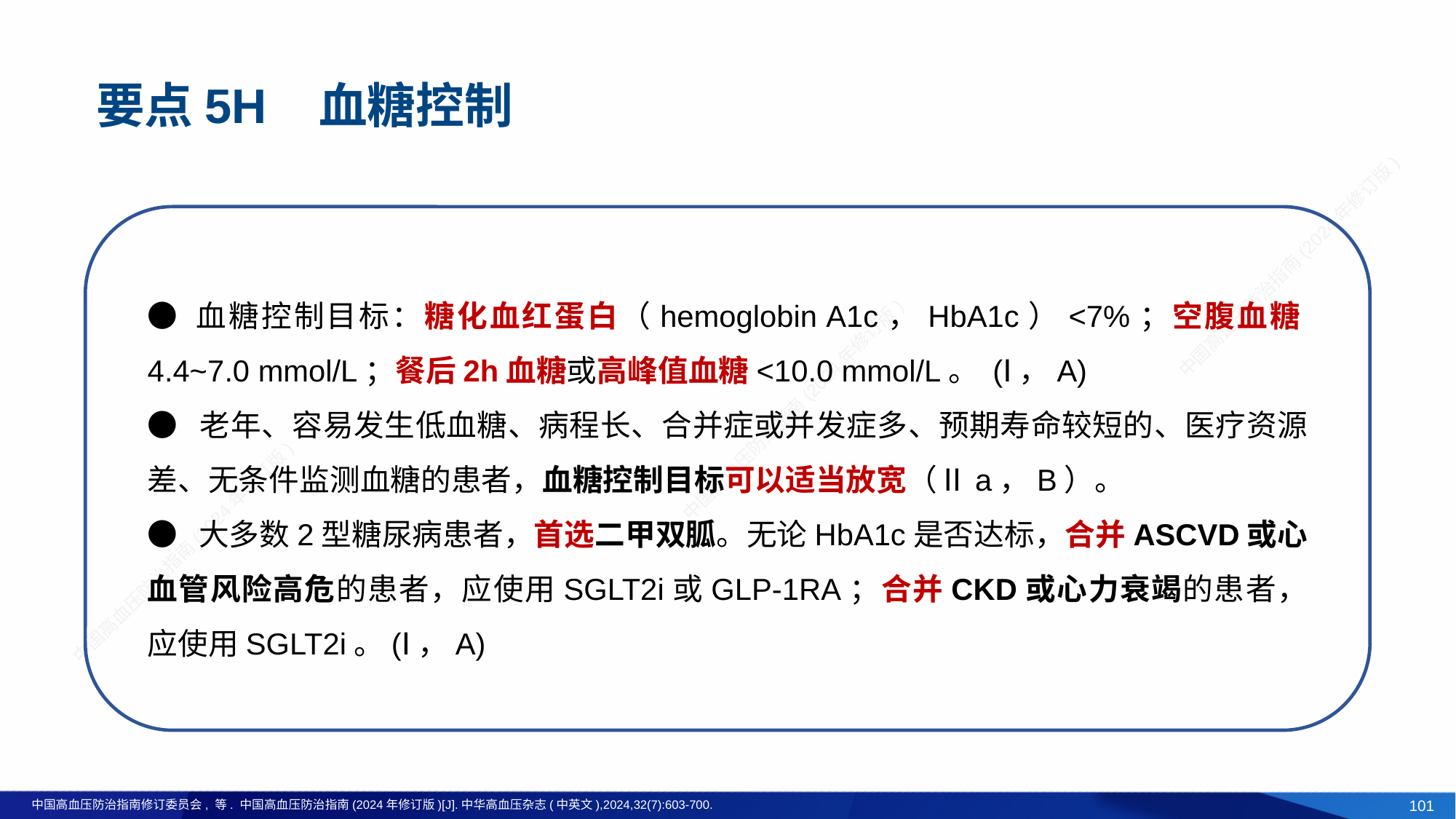

要点5H   血糖控制

● 血糖控制目标：糖化血红蛋白（hemoglobin A1c，HbA1c）<7%；空腹血糖4.4~7.0 mmol/L；餐后2h血糖或高峰值血糖<10.0 mmol/L。 (Ⅰ，A)
●  老年、容易发生低血糖、病程长、合并症或并发症多、预期寿命较短的、医疗资源差、无条件监测血糖的患者，血糖控制目标可以适当放宽（Ⅱa，B）。
●  大多数2型糖尿病患者，首选二甲双胍。无论HbA1c是否达标，合并ASCVD或心血管风险高危的患者，应使用SGLT2i或GLP-1RA；合并CKD或心力衰竭的患者，应使用SGLT2i。(Ⅰ，A)